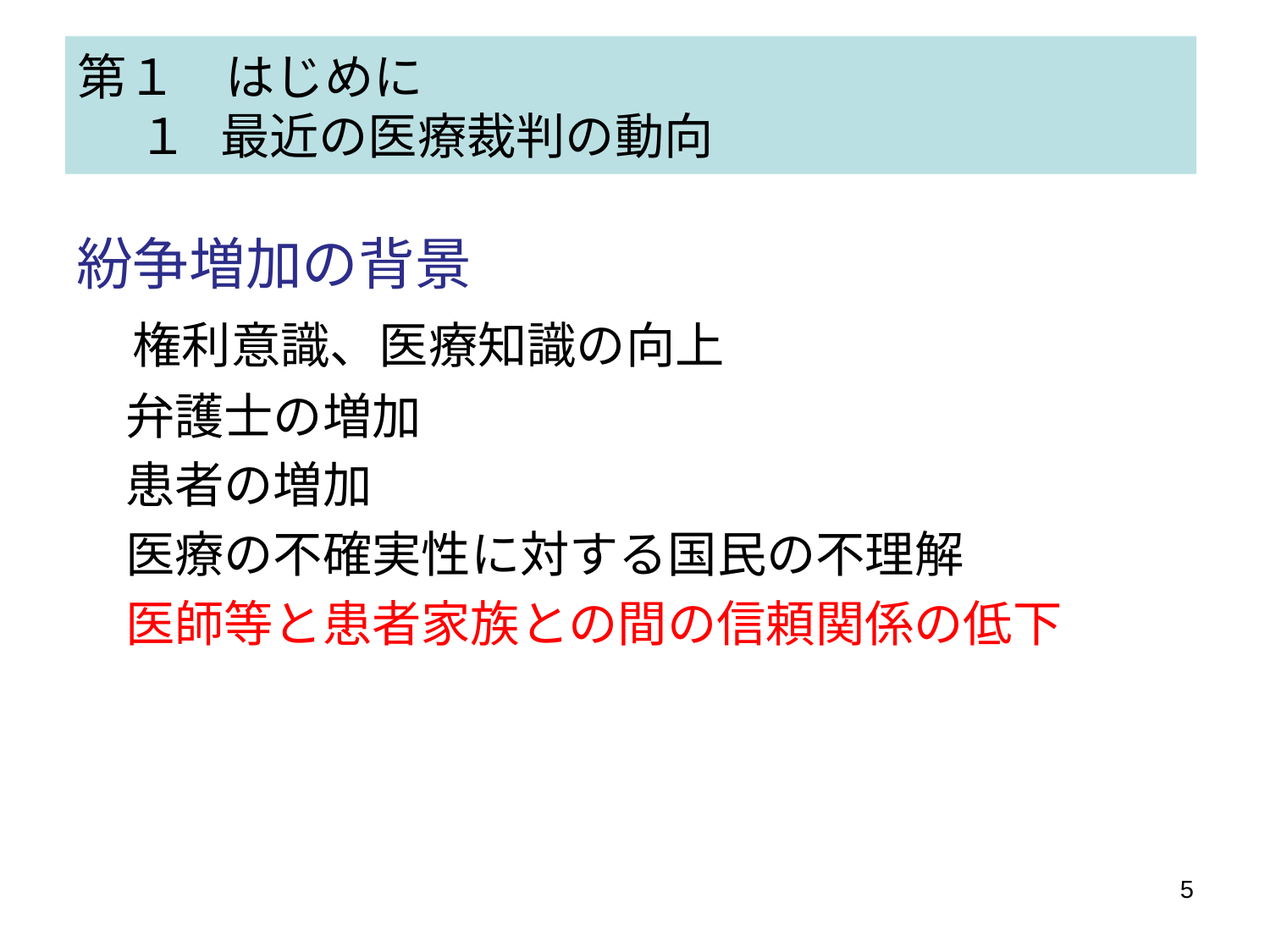

# 第１　はじめに 　 １   最近の医療裁判の動向
紛争増加の背景
　権利意識、医療知識の向上
　弁護士の増加
　患者の増加
　医療の不確実性に対する国民の不理解
　医師等と患者家族との間の信頼関係の低下

5